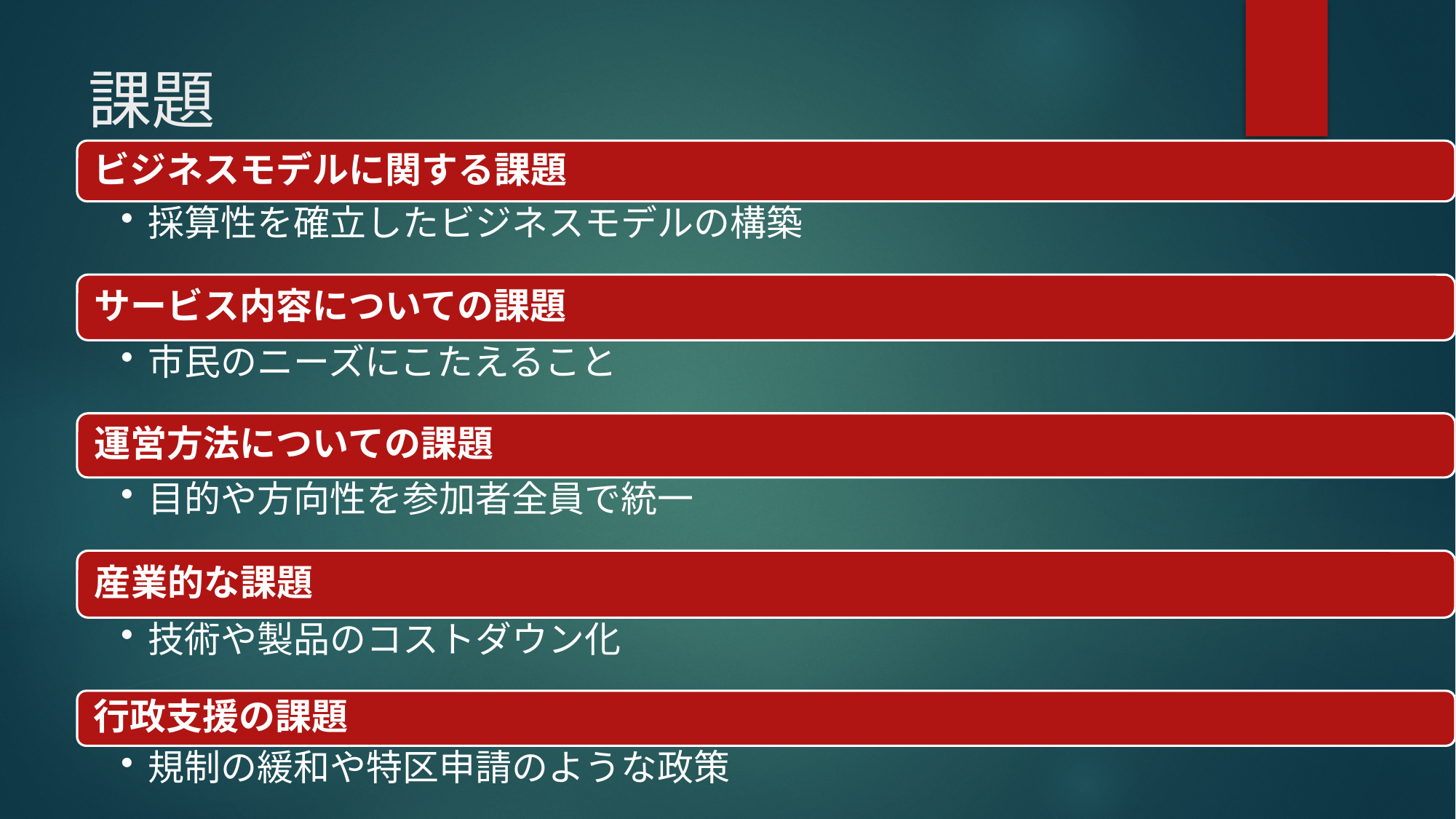

# 課題
ビジネスモデルに関する課題
採算性を確立したビジネスモデルの構築
サービス内容についての課題
市民のニーズにこたえること
運営方法についての課題
目的や方向性を参加者全員で統一
産業的な課題
技術や製品のコストダウン化
行政支援の課題
規制の緩和や特区申請のような政策